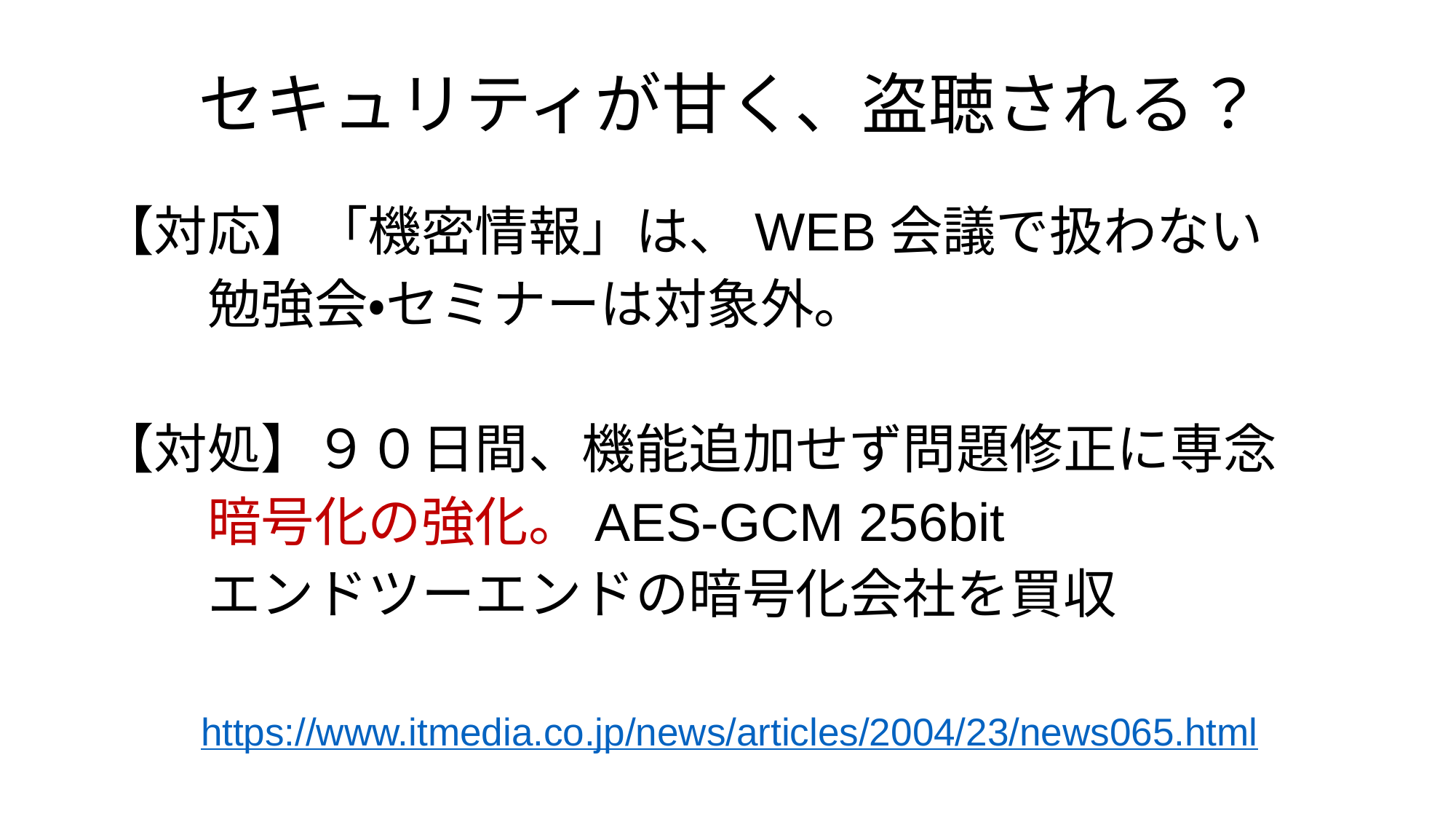

# セキュリティが甘く、盗聴される？
【対応】「機密情報」は、WEB会議で扱わない
		勉強会・セミナーは対象外。

【対処】９０日間、機能追加せず問題修正に専念
		暗号化の強化。AES-GCM 256bit
		エンドツーエンドの暗号化会社を買収

https://www.itmedia.co.jp/news/articles/2004/23/news065.html